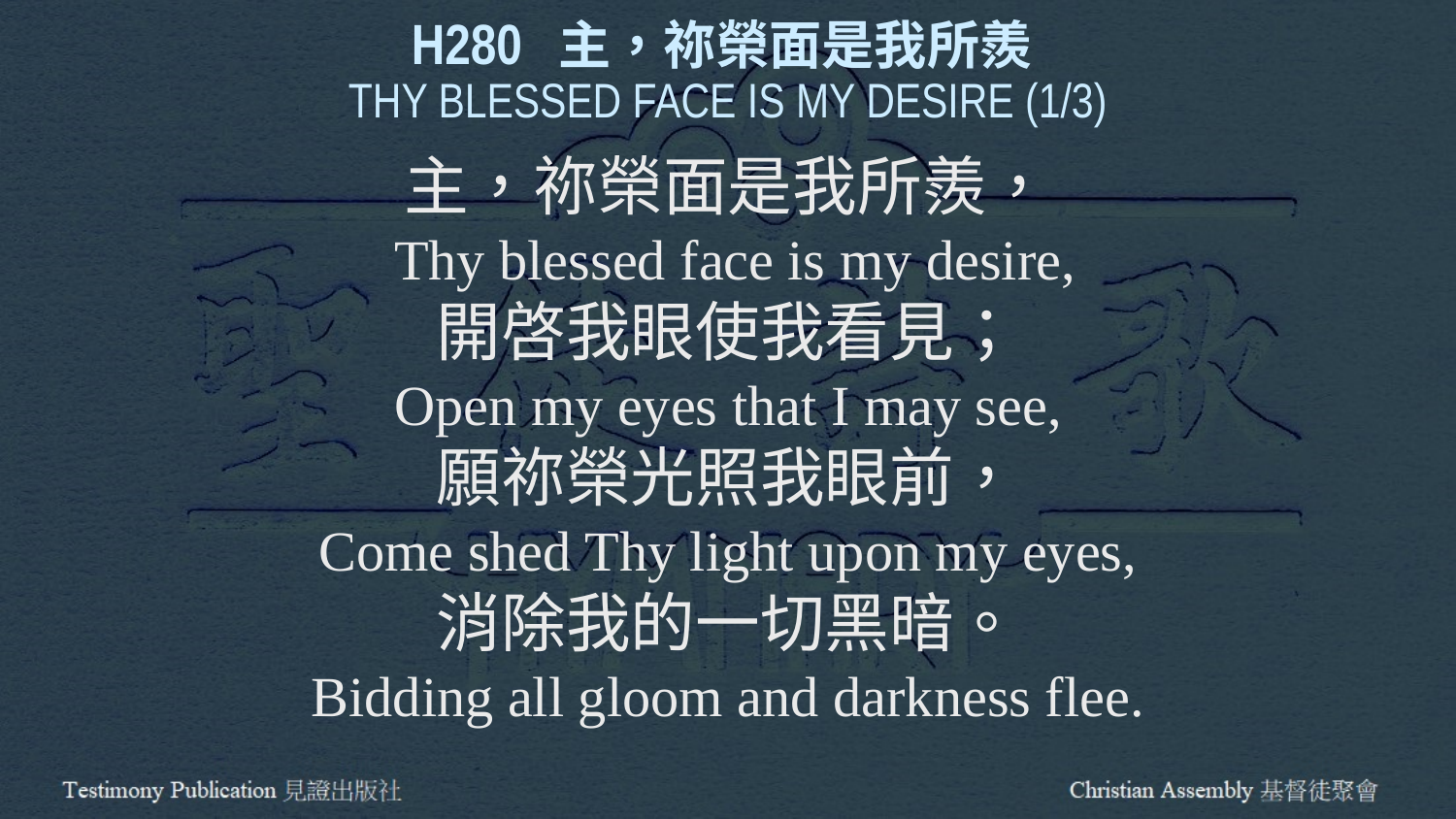

H280  主，祢榮面是我所羨
THY BLESSED FACE IS MY DESIRE (1/3)
主，祢榮面是我所羨，
 Thy blessed face is my desire,
開啓我眼使我看見；
Open my eyes that I may see,
願祢榮光照我眼前，
Come shed Thy light upon my eyes,
消除我的一切黑暗。
Bidding all gloom and darkness flee.